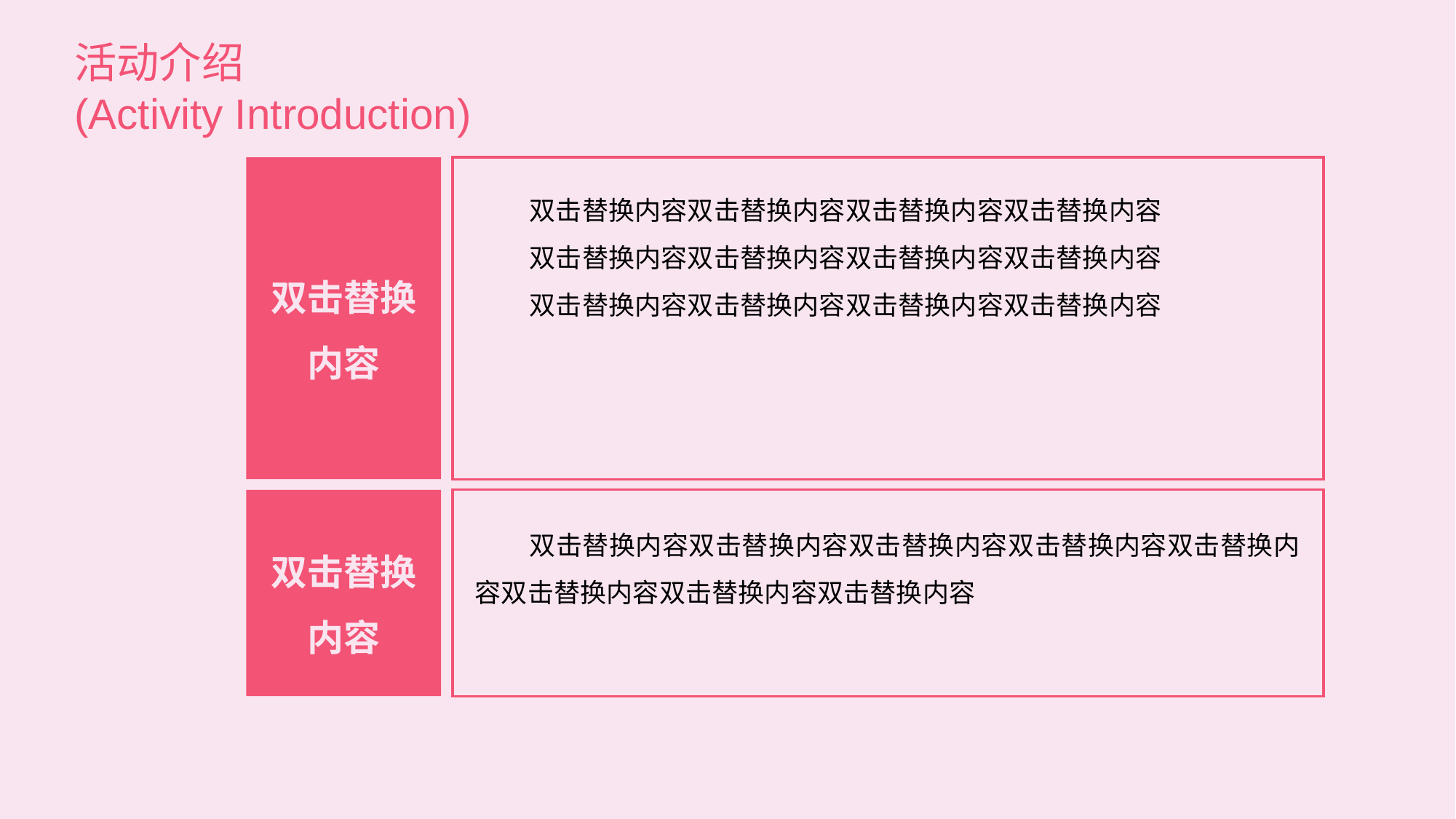

活动介绍
(Activity Introduction)
双击替换内容

双击替换内容双击替换内容双击替换内容双击替换内容
双击替换内容双击替换内容双击替换内容双击替换内容
双击替换内容双击替换内容双击替换内容双击替换内容

双击替换内容

双击替换内容双击替换内容双击替换内容双击替换内容双击替换内容双击替换内容双击替换内容双击替换内容